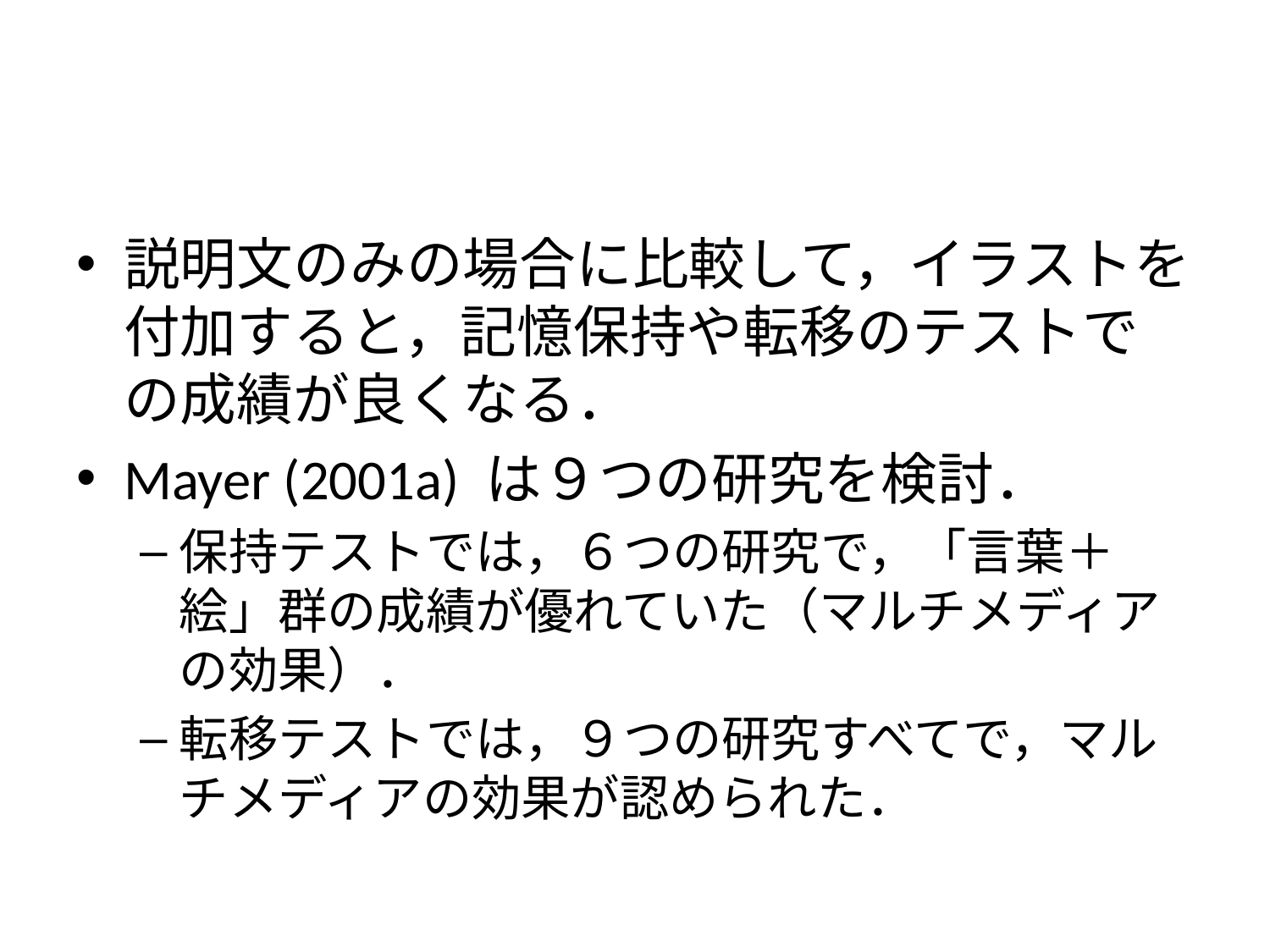

#
説明文のみの場合に比較して，イラストを付加すると，記憶保持や転移のテストでの成績が良くなる．
Mayer (2001a) は９つの研究を検討．
保持テストでは，６つの研究で，「言葉＋絵」群の成績が優れていた（マルチメディアの効果）．
転移テストでは，９つの研究すべてで，マルチメディアの効果が認められた．